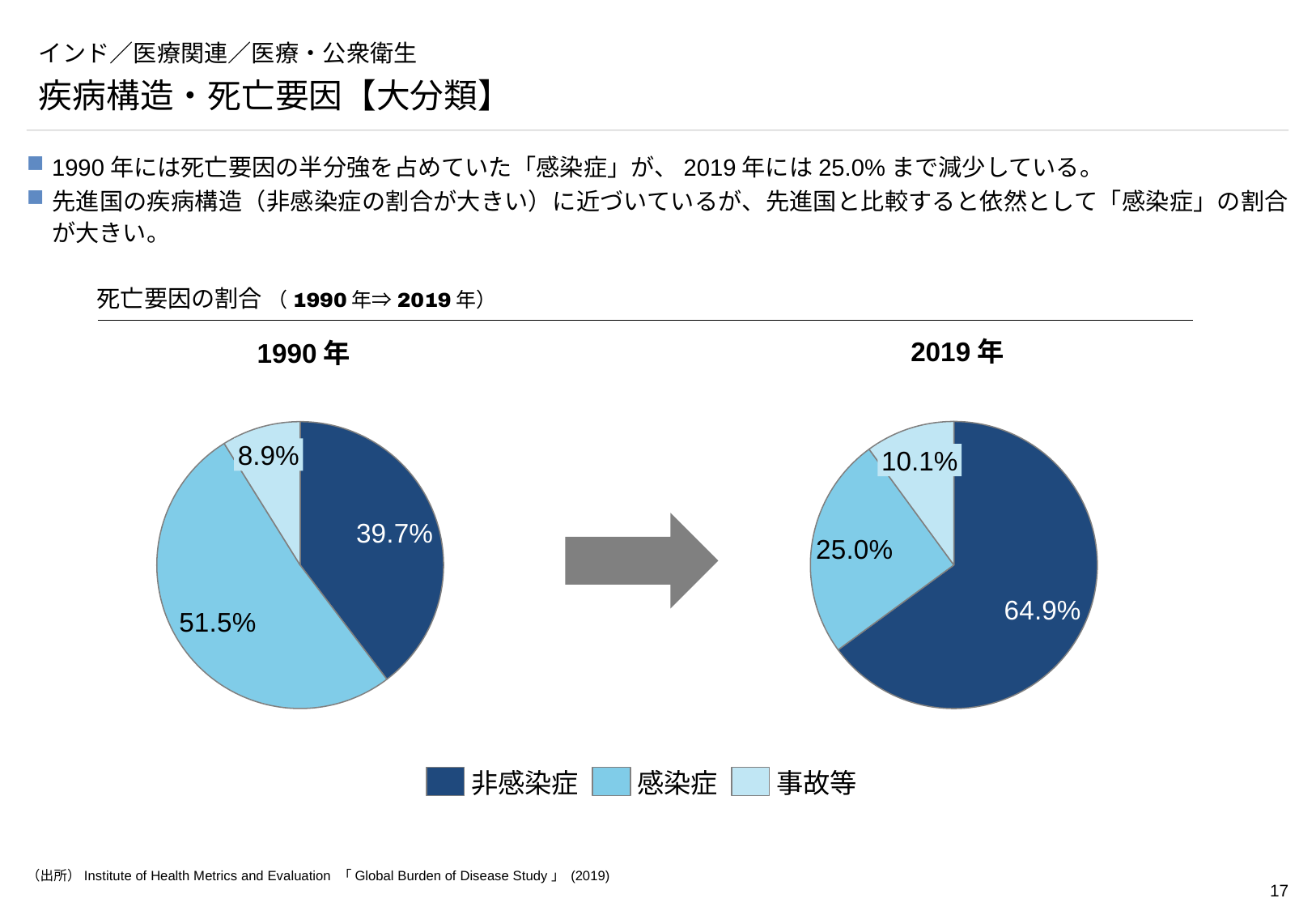

# インド／医療関連／医療・公衆衛生
疾病構造・死亡要因【大分類】
1990年には死亡要因の半分強を占めていた「感染症」が、2019年には25.0%まで減少している。
先進国の疾病構造（非感染症の割合が大きい）に近づいているが、先進国と比較すると依然として「感染症」の割合が大きい。

死亡要因の割合 （1990年⇒2019年）
2019年
1990年

### Chart

| Category |  |
|---|---|

### Chart

| Category |  |
|---|---|
8.9%
10.1%

非感染症
感染症
事故等

（出所）Institute of Health Metrics and Evaluation 「Global Burden of Disease Study」 (2019)